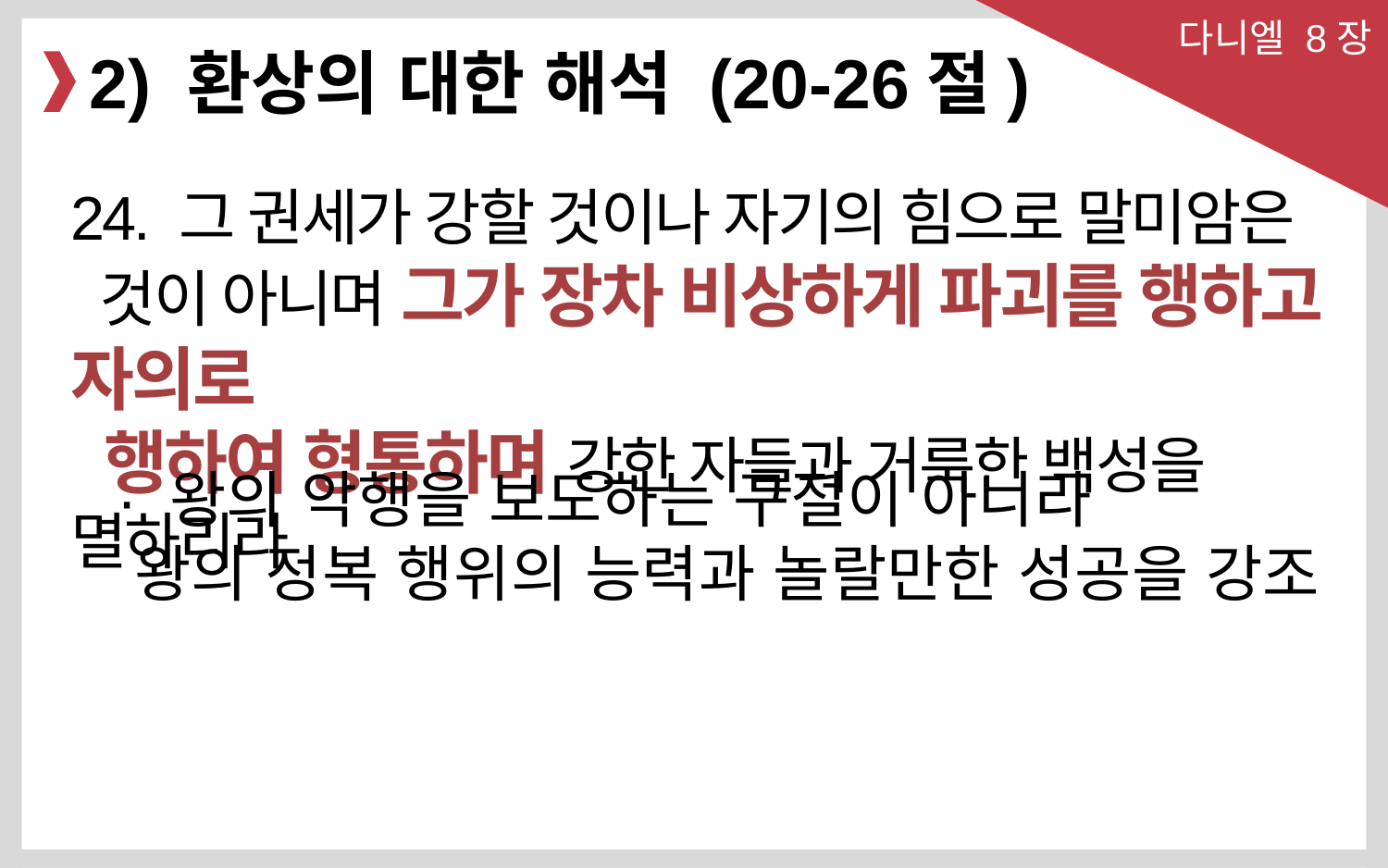

다니엘 8장
2) 환상의 대한 해석 (20-26절)

24. 그 권세가 강할 것이나 자기의 힘으로 말미암은
  것이 아니며 그가 장차 비상하게 파괴를 행하고 자의로
  행하여 형통하며 강한 자들과 거룩한 백성을 멸하리라
· 왕의 악행을 보도하는 구절이 아니라
 왕의 정복 행위의 능력과 놀랄만한 성공을 강조